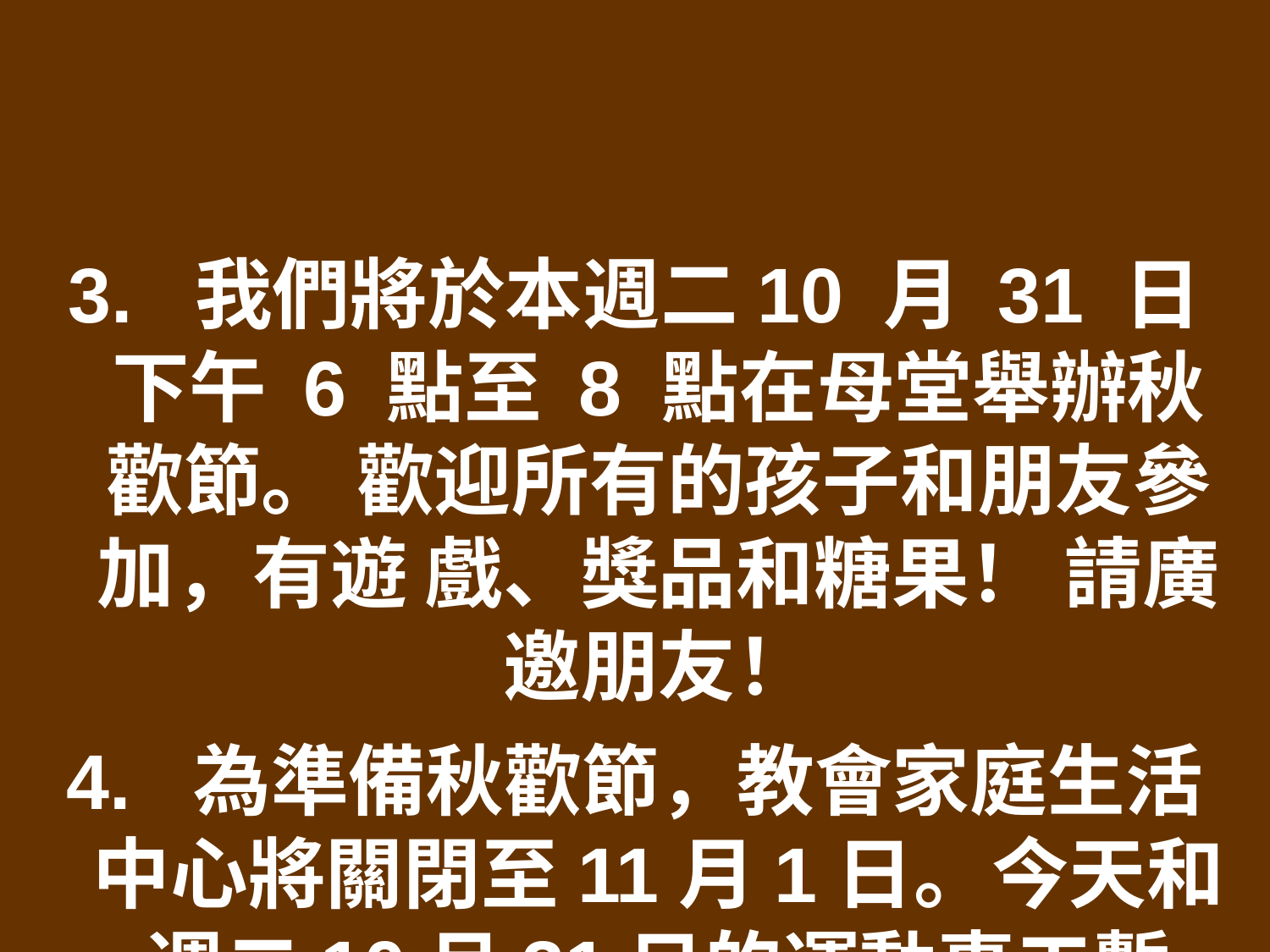

3.  我們將於本週二10 月 31 日下午 6 點至 8 點在母堂舉辦秋歡節。 歡迎所有的孩子和朋友參加，有遊 戲、獎品和糖果！ 請廣邀朋友！
4.  為準備秋歡節，教會家庭生活中心將關閉至11月1日。今天和週二10月31日的運動事工暫停。